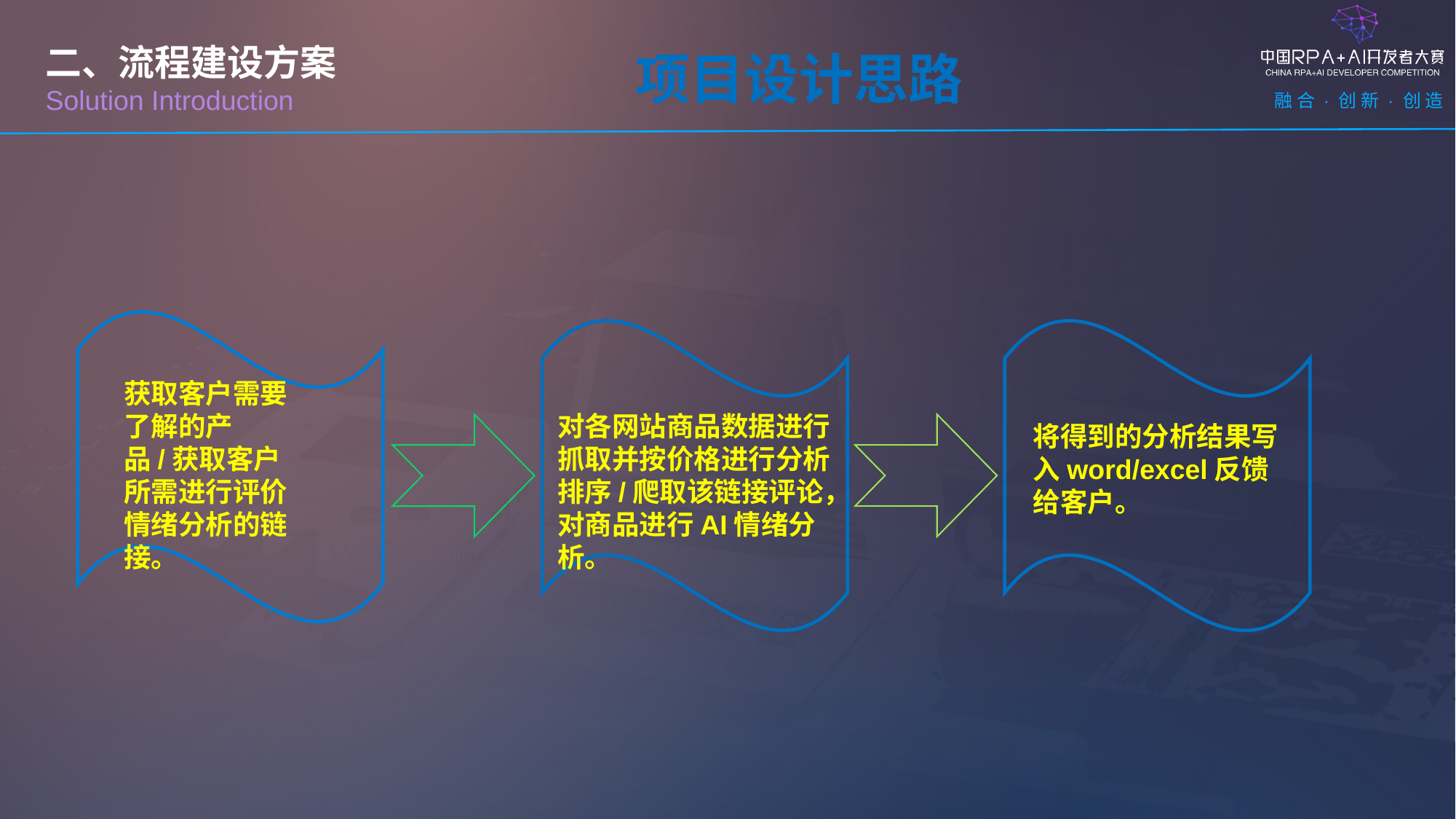

二、流程建设方案
Solution Introduction

项目设计思路

获取客户需要了解的产品/获取客户所需进行评价情绪分析的链接。

对各网站商品数据进行抓取并按价格进行分析排序/爬取该链接评论，对商品进行AI情绪分析。

将得到的分析结果写入word/excel反馈给客户。